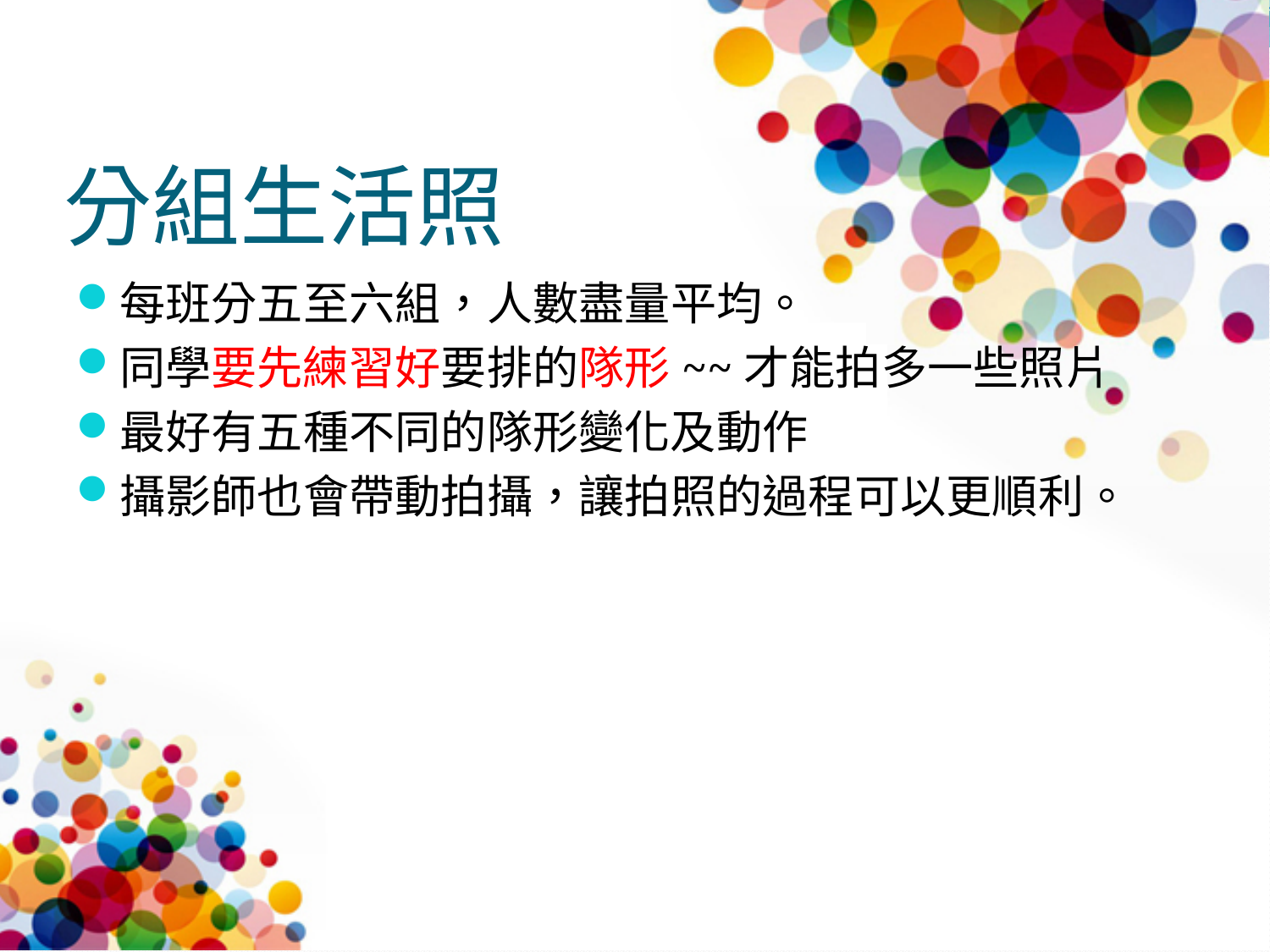

# 分組生活照
每班分五至六組，人數盡量平均。
同學要先練習好要排的隊形~~才能拍多一些照片
最好有五種不同的隊形變化及動作
攝影師也會帶動拍攝，讓拍照的過程可以更順利。